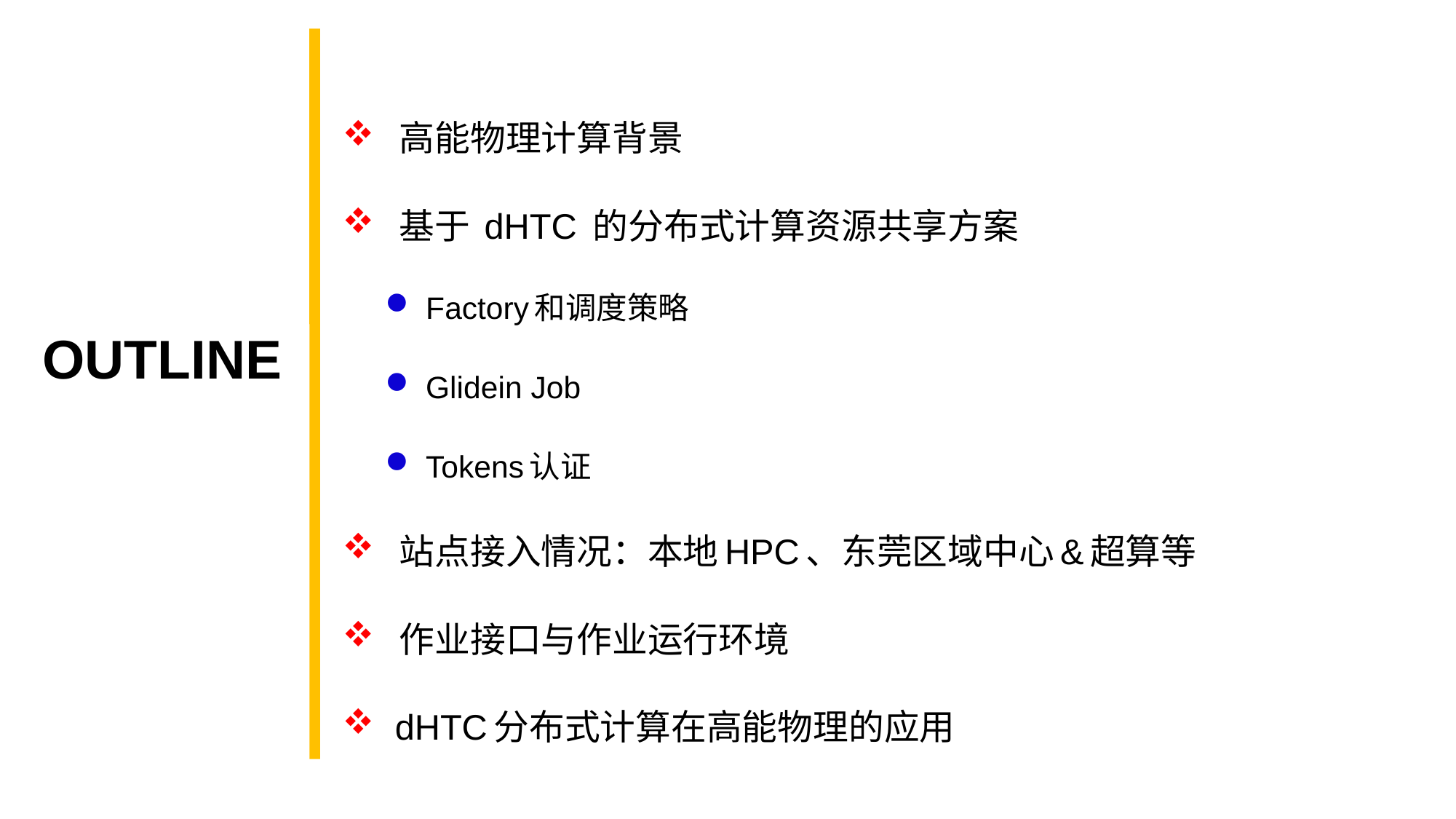

高能物理计算背景
 基于 dHTC 的分布式计算资源共享方案
Factory和调度策略
Glidein Job
Tokens认证
 站点接入情况：本地HPC、东莞区域中心&超算等
 作业接口与作业运行环境
 dHTC分布式计算在高能物理的应用
OUTLINE